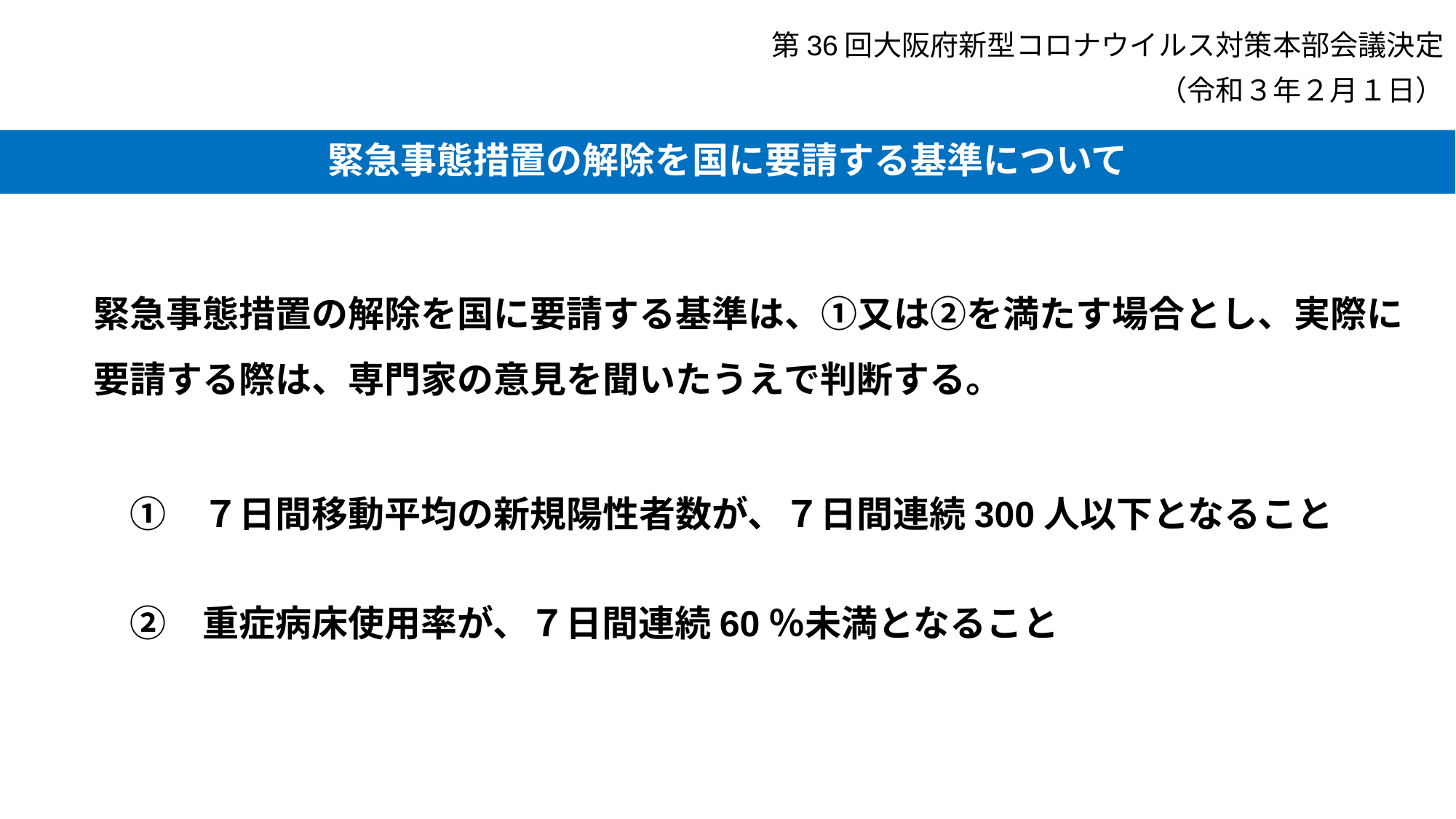

第36回大阪府新型コロナウイルス対策本部会議決定
（令和３年２月１日）
緊急事態措置の解除を国に要請する基準について
緊急事態措置の解除を国に要請する基準は、①又は②を満たす場合とし、実際に要請する際は、専門家の意見を聞いたうえで判断する。

　①　７日間移動平均の新規陽性者数が、７日間連続300人以下となること

　②　重症病床使用率が、７日間連続60％未満となること